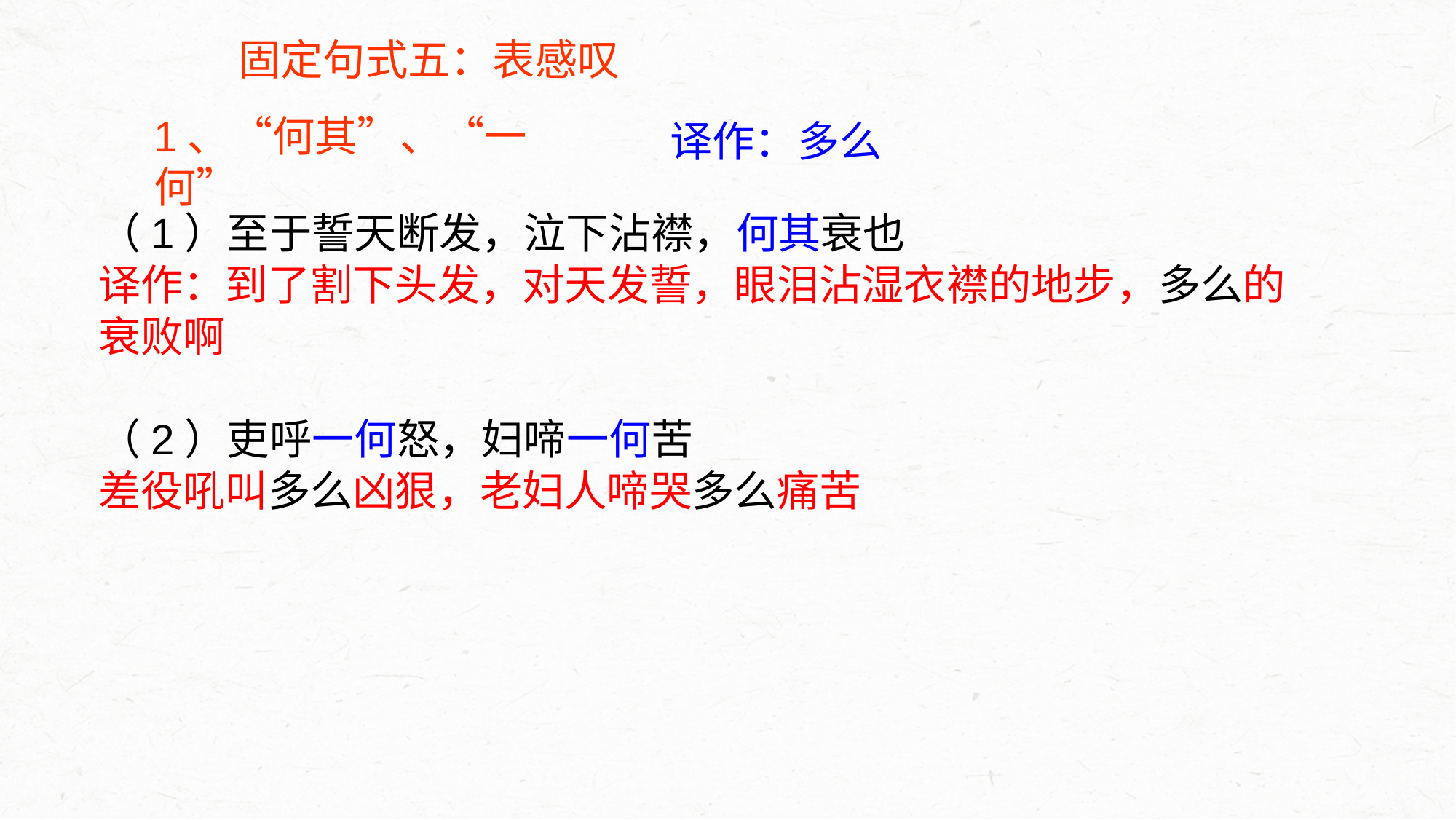

固定句式五：表感叹
1、“何其”、“一何”
译作：多么
（1）至于誓天断发，泣下沾襟，何其衰也
译作：到了割下头发，对天发誓，眼泪沾湿衣襟的地步，多么的衰败啊

（2）吏呼一何怒，妇啼一何苦
差役吼叫多么凶狠，老妇人啼哭多么痛苦